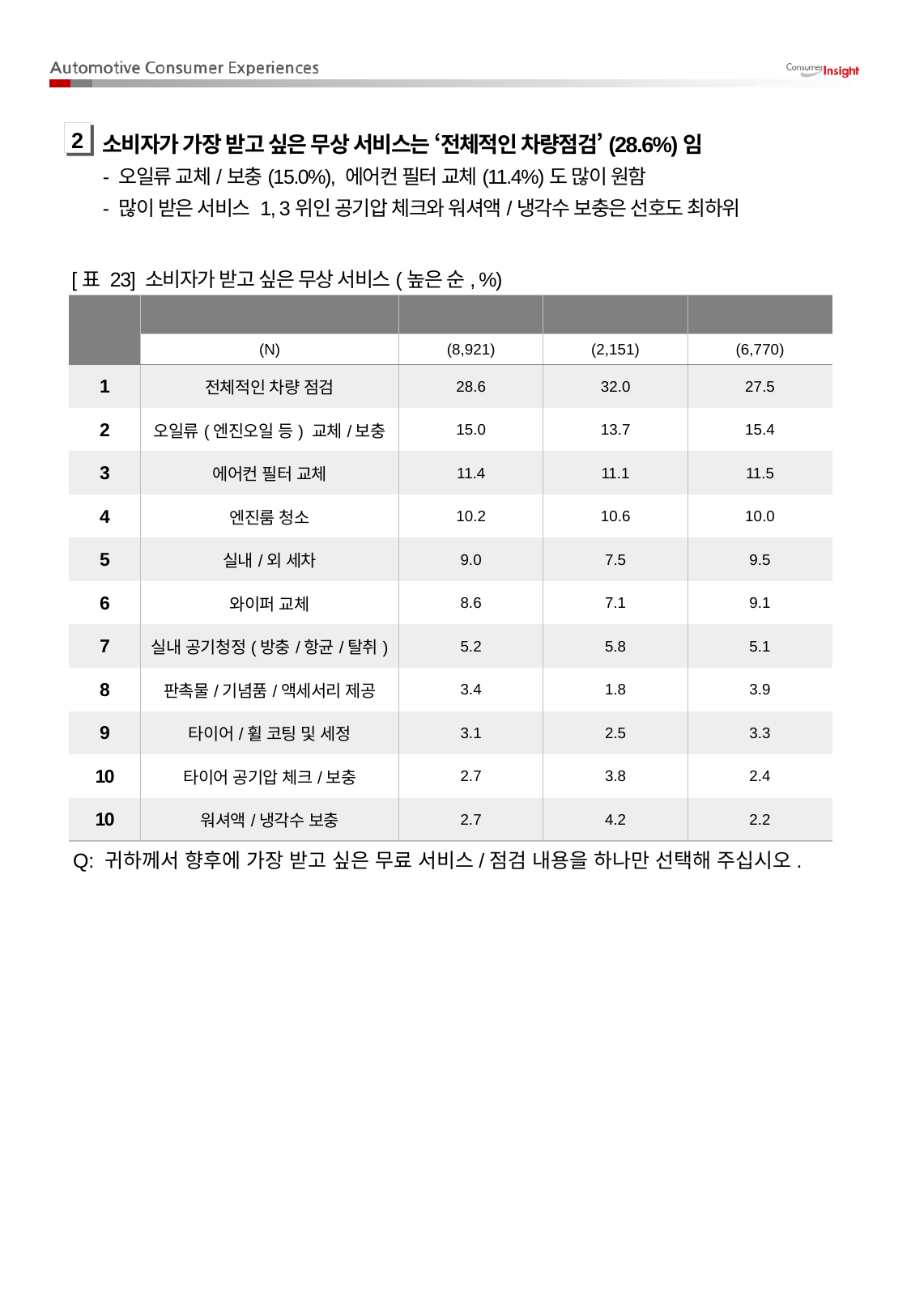

소비자가 가장 받고 싶은 무상 서비스는 ‘전체적인 차량점검’(28.6%)임
- 오일류 교체/보충(15.0%), 에어컨 필터 교체(11.4%)도 많이 원함
- 많이 받은 서비스 1, 3위인 공기압 체크와 워셔액/냉각수 보충은 선호도 최하위
2
[표 23] 소비자가 받고 싶은 무상 서비스(높은 순, %)
| Rank | 무상 서비스 | 전체 | 국산차 보유자 | 수입차 보유자 |
| --- | --- | --- | --- | --- |
|  | (N) | (8,921) | (2,151) | (6,770) |
| 1 | 전체적인 차량 점검 | 28.6 | 32.0 | 27.5 |
| 2 | 오일류(엔진오일 등) 교체/보충 | 15.0 | 13.7 | 15.4 |
| 3 | 에어컨 필터 교체 | 11.4 | 11.1 | 11.5 |
| 4 | 엔진룸 청소 | 10.2 | 10.6 | 10.0 |
| 5 | 실내/외 세차 | 9.0 | 7.5 | 9.5 |
| 6 | 와이퍼 교체 | 8.6 | 7.1 | 9.1 |
| 7 | 실내 공기청정(방충/항균/탈취) | 5.2 | 5.8 | 5.1 |
| 8 | 판촉물/기념품/액세서리 제공 | 3.4 | 1.8 | 3.9 |
| 9 | 타이어/휠 코팅 및 세정 | 3.1 | 2.5 | 3.3 |
| 10 | 타이어 공기압 체크/보충 | 2.7 | 3.8 | 2.4 |
| 10 | 워셔액/냉각수 보충 | 2.7 | 4.2 | 2.2 |
Q: 귀하께서 향후에 가장 받고 싶은 무료 서비스/점검 내용을 하나만 선택해 주십시오.